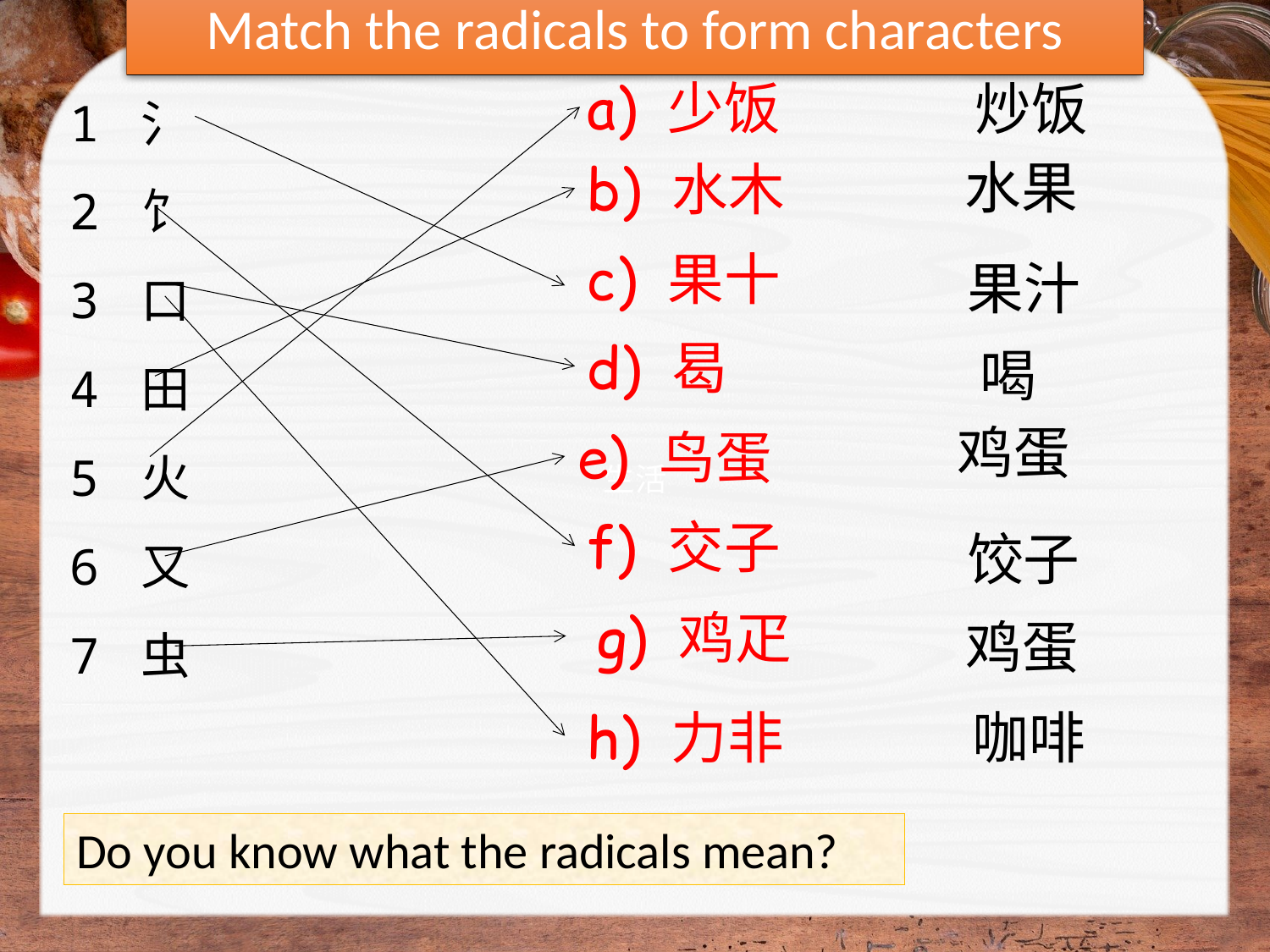

# Match the radicals to form characters
1 氵
2 饣
3 口
4 田
5 火
6 又
7 虫

a) 少饭
炒饭
水果
b) 水木
c) 果十

果汁
d) 曷
喝
鸡蛋

e) 鸟蛋
f) 交子
饺子
g) 鸡疋

鸡蛋
h) 力非
咖啡
Do you know what the radicals mean?